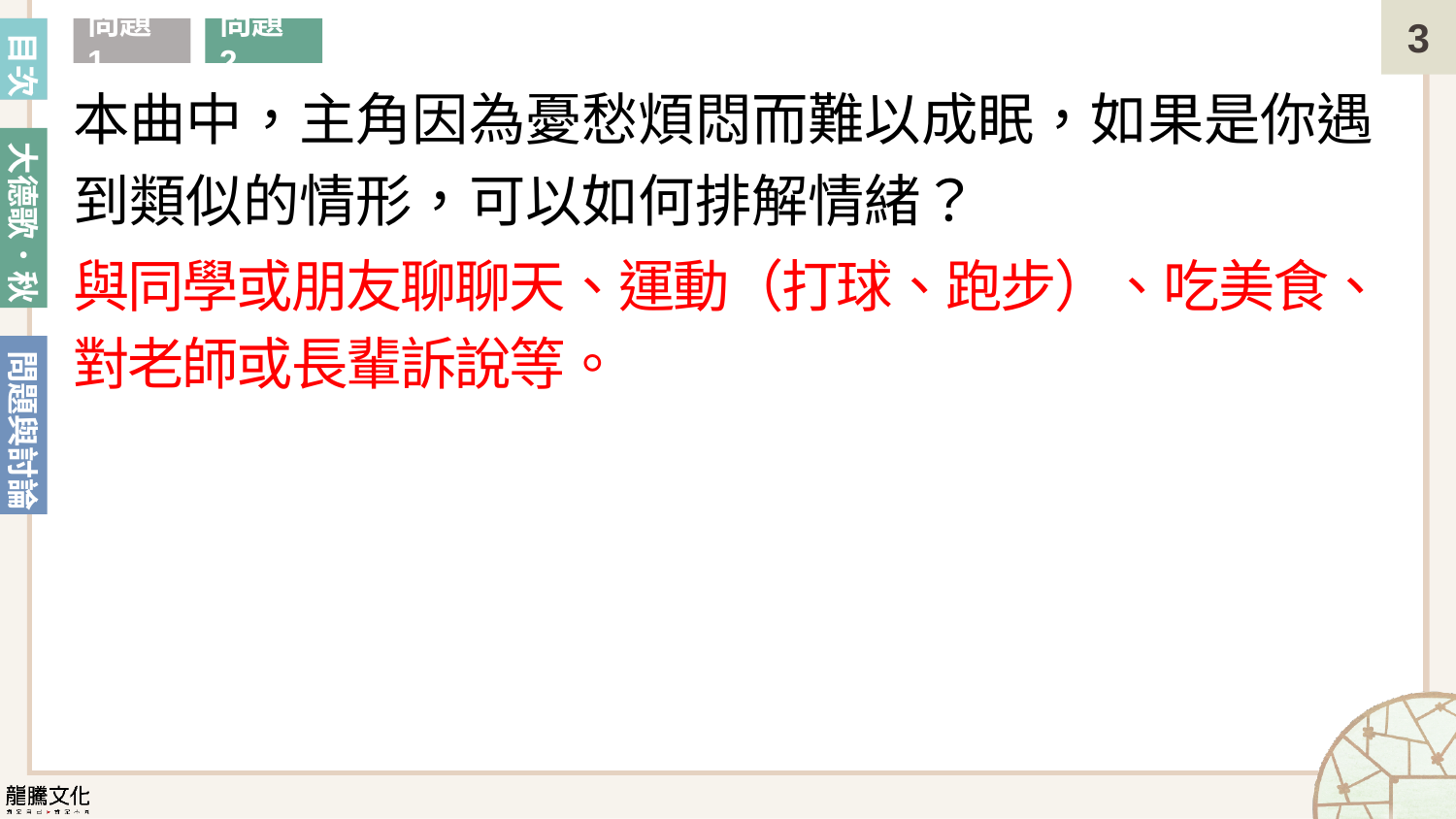

目次
問題1
問題2
本曲中，主角因為憂愁煩悶而難以成眠，如果是你遇到類似的情形，可以如何排解情緒？
與同學或朋友聊聊天、運動（打球、跑步）、吃美食、對老師或長輩訴說等。